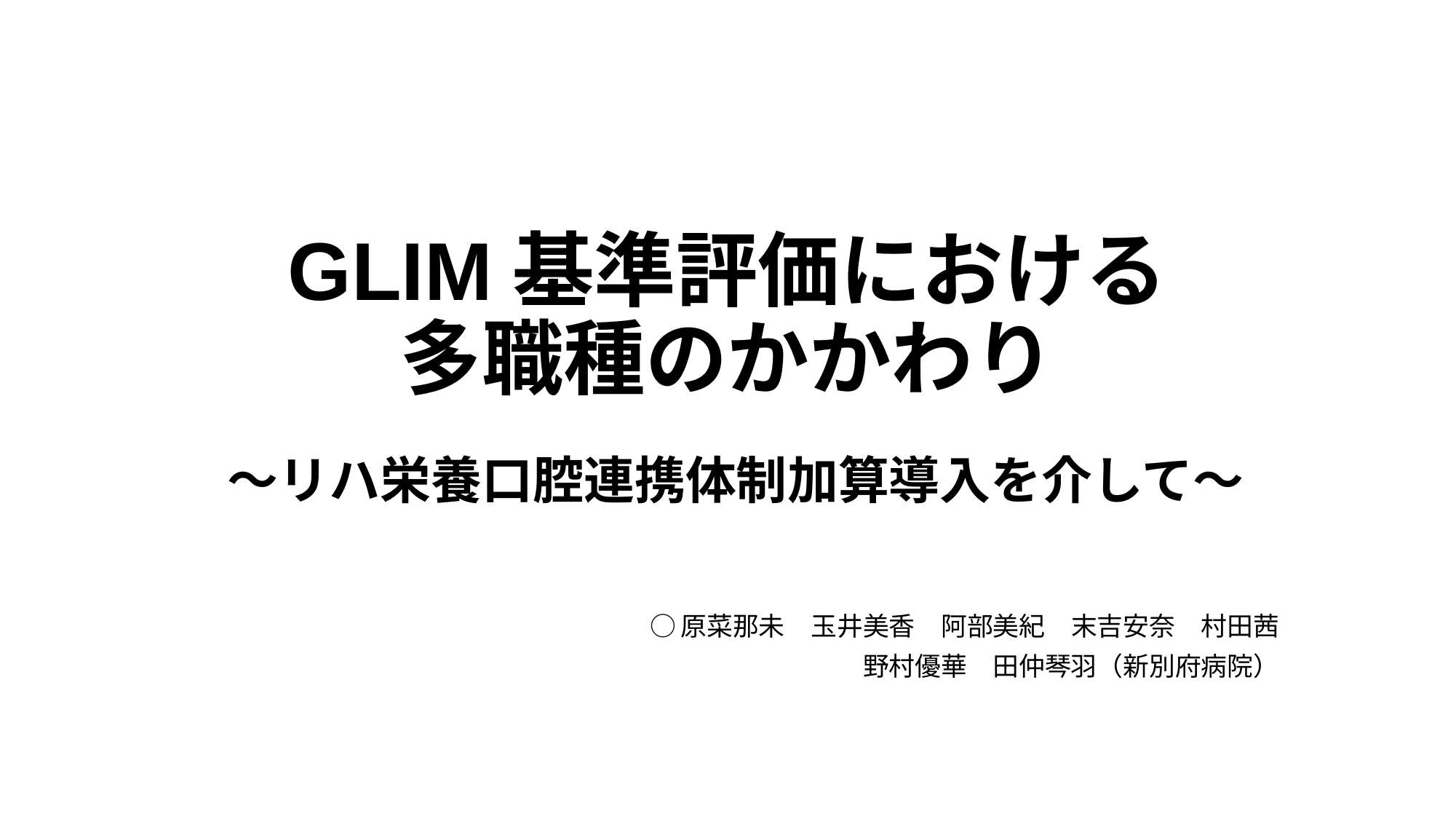

# GLIM基準評価における 多職種のかかわり
～リハ栄養口腔連携体制加算導入を介して～

○原菜那未　玉井美香　阿部美紀　末吉安奈　村田茜
野村優華　田仲琴羽（新別府病院）